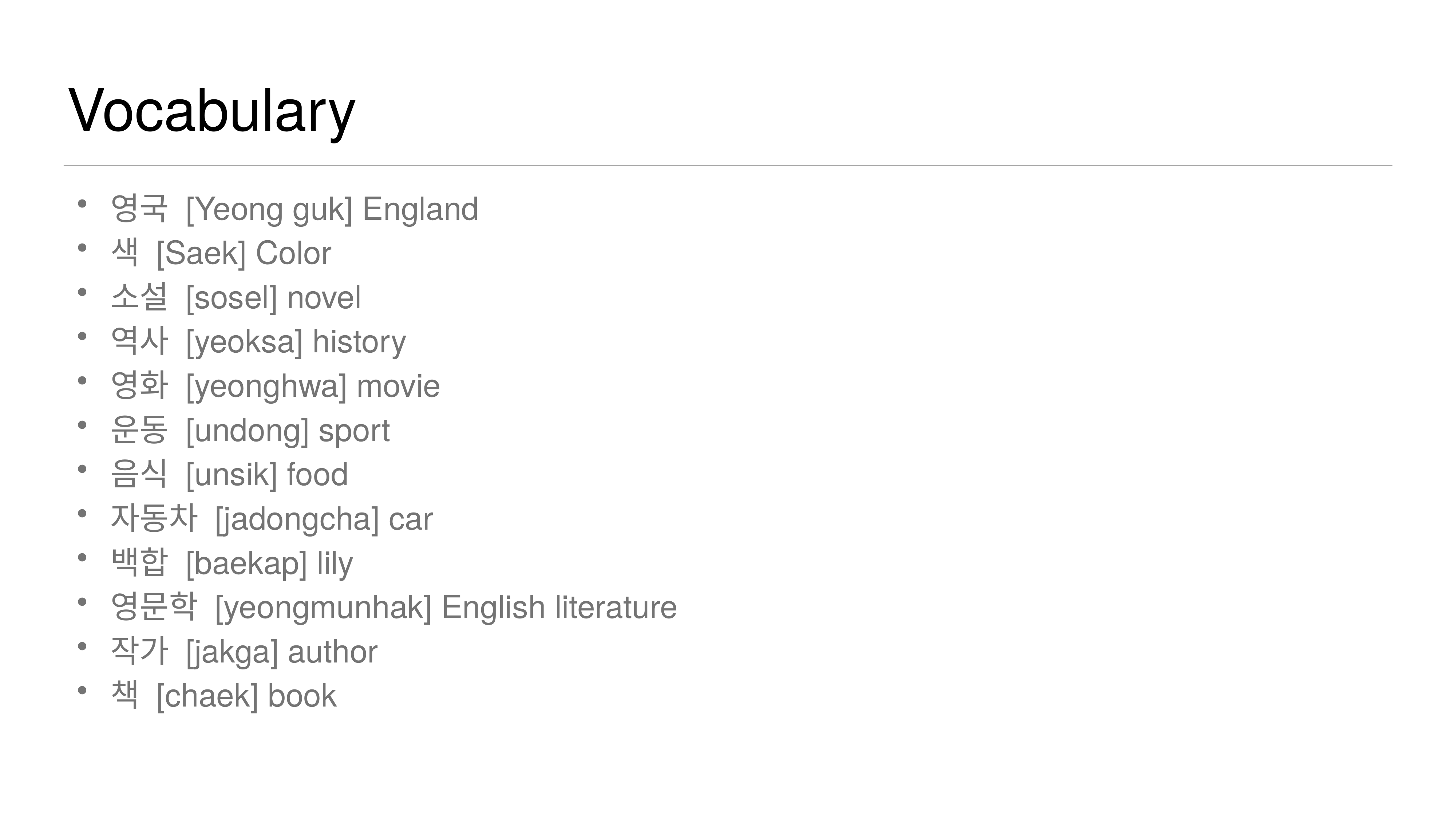

# Vocabulary
영국 [Yeong guk] England
색 [Saek] Color
소설 [sosel] novel
역사 [yeoksa] history
영화 [yeonghwa] movie
운동 [undong] sport
음식 [unsik] food
자동차 [jadongcha] car
백합 [baekap] lily
영문학 [yeongmunhak] English literature
작가 [jakga] author
책 [chaek] book